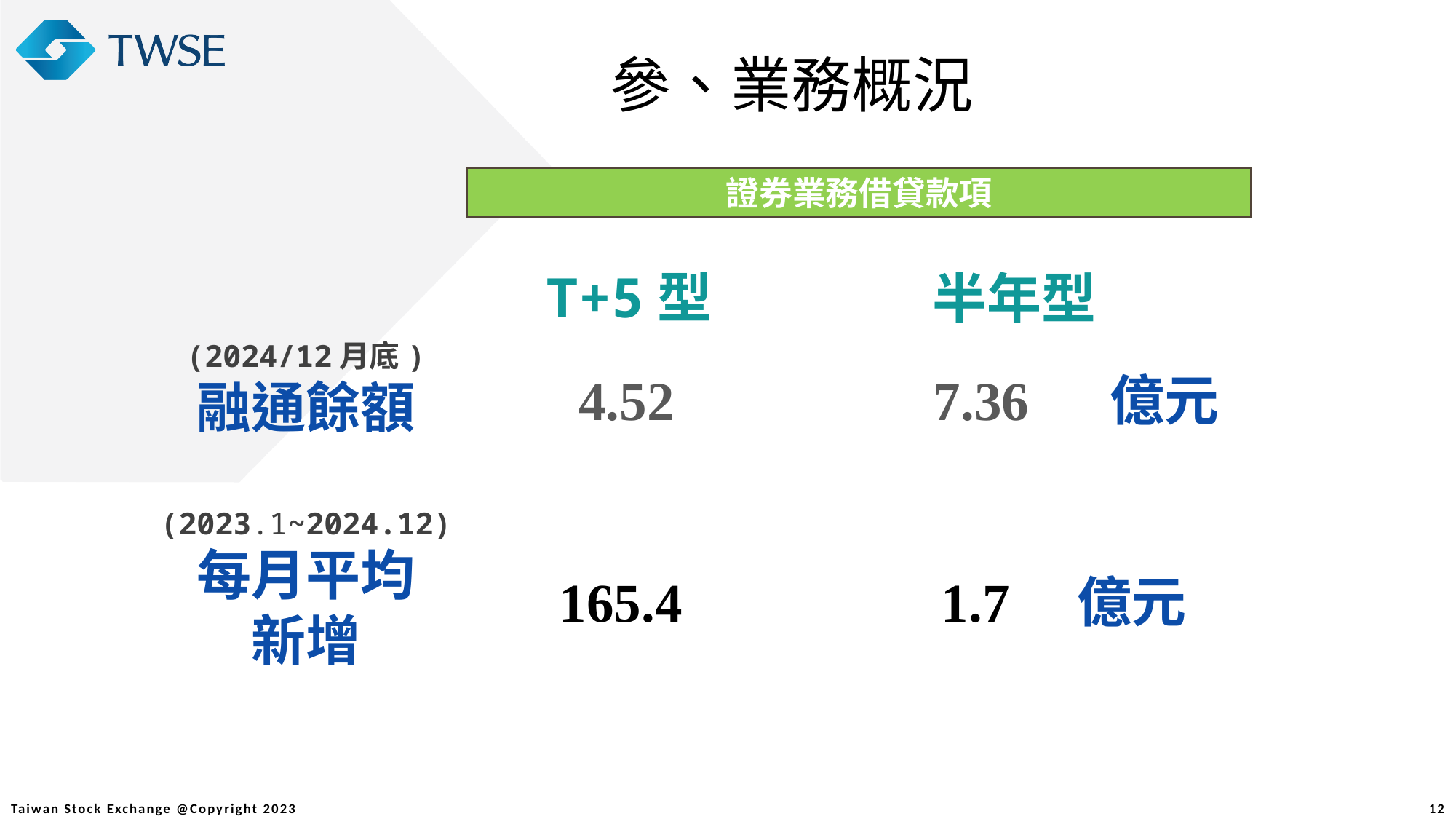

參、業務概況

證券業務借貸款項

證券業務借貸款項
T+5型
半年型
(2024/12月底)
融通餘額

(2023.1~2024.12)
每月平均
新增

             4.52                   7.36     億元
      165.4                   1.7    億元
12